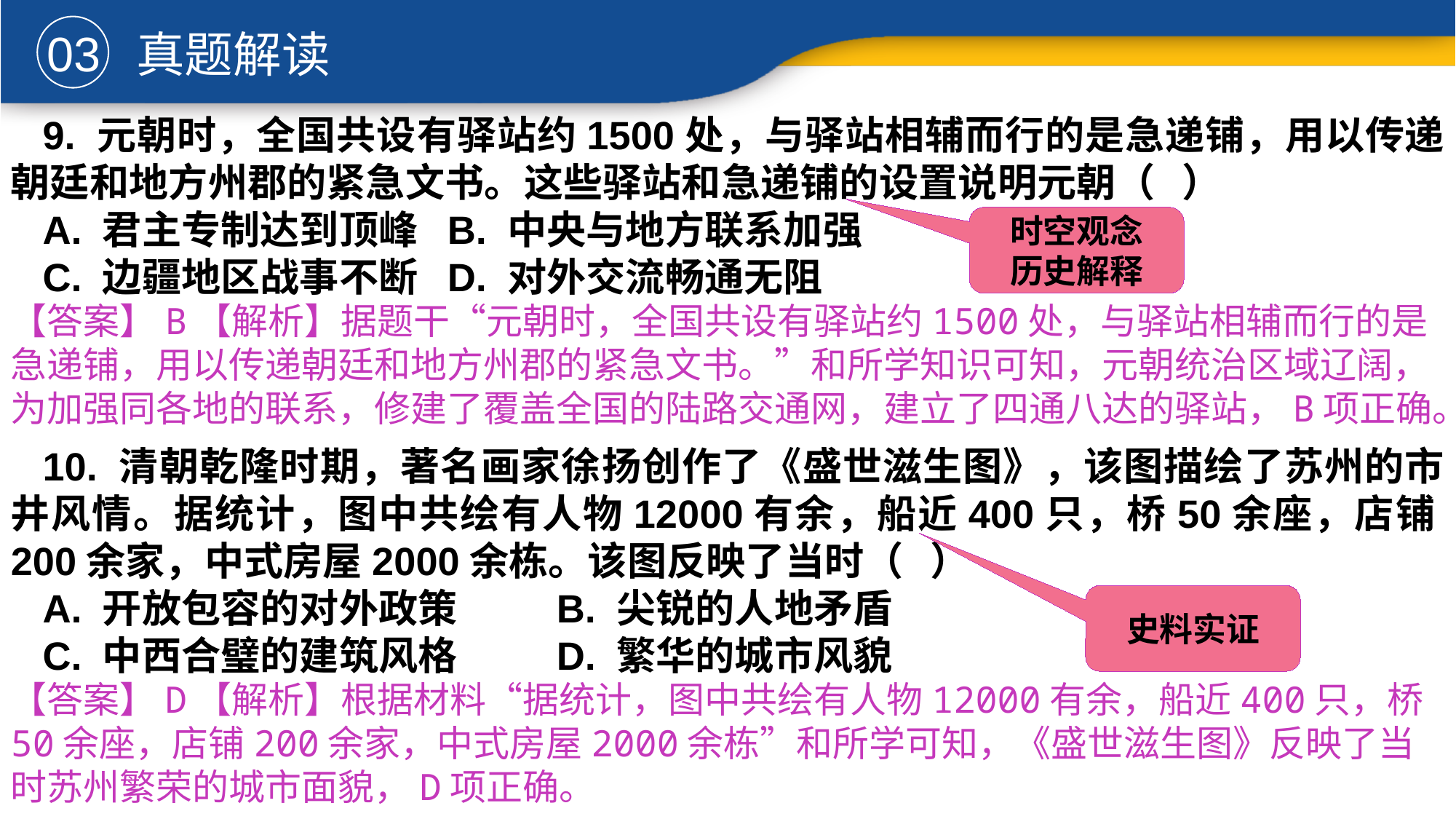

03
真题解读
9. 元朝时，全国共设有驿站约1500处，与驿站相辅而行的是急递铺，用以传递朝廷和地方州郡的紧急文书。这些驿站和急递铺的设置说明元朝（   ）
A. 君主专制达到顶峰	B. 中央与地方联系加强
C. 边疆地区战事不断	D. 对外交流畅通无阻

10. 清朝乾隆时期，著名画家徐扬创作了《盛世滋生图》，该图描绘了苏州的市井风情。据统计，图中共绘有人物12000有余，船近400只，桥50余座，店铺200余家，中式房屋2000余栋。该图反映了当时（   ）
A. 开放包容的对外政策	B. 尖锐的人地矛盾
C. 中西合璧的建筑风格	D. 繁华的城市风貌
时空观念
历史解释
【答案】B【解析】据题干“元朝时，全国共设有驿站约1500处，与驿站相辅而行的是急递铺，用以传递朝廷和地方州郡的紧急文书。”和所学知识可知，元朝统治区域辽阔，为加强同各地的联系，修建了覆盖全国的陆路交通网，建立了四通八达的驿站，B项正确。
史料实证
【答案】D【解析】根据材料“据统计，图中共绘有人物12000有余，船近400只，桥50余座，店铺200余家，中式房屋2000余栋”和所学可知，《盛世滋生图》反映了当时苏州繁荣的城市面貌，D项正确。